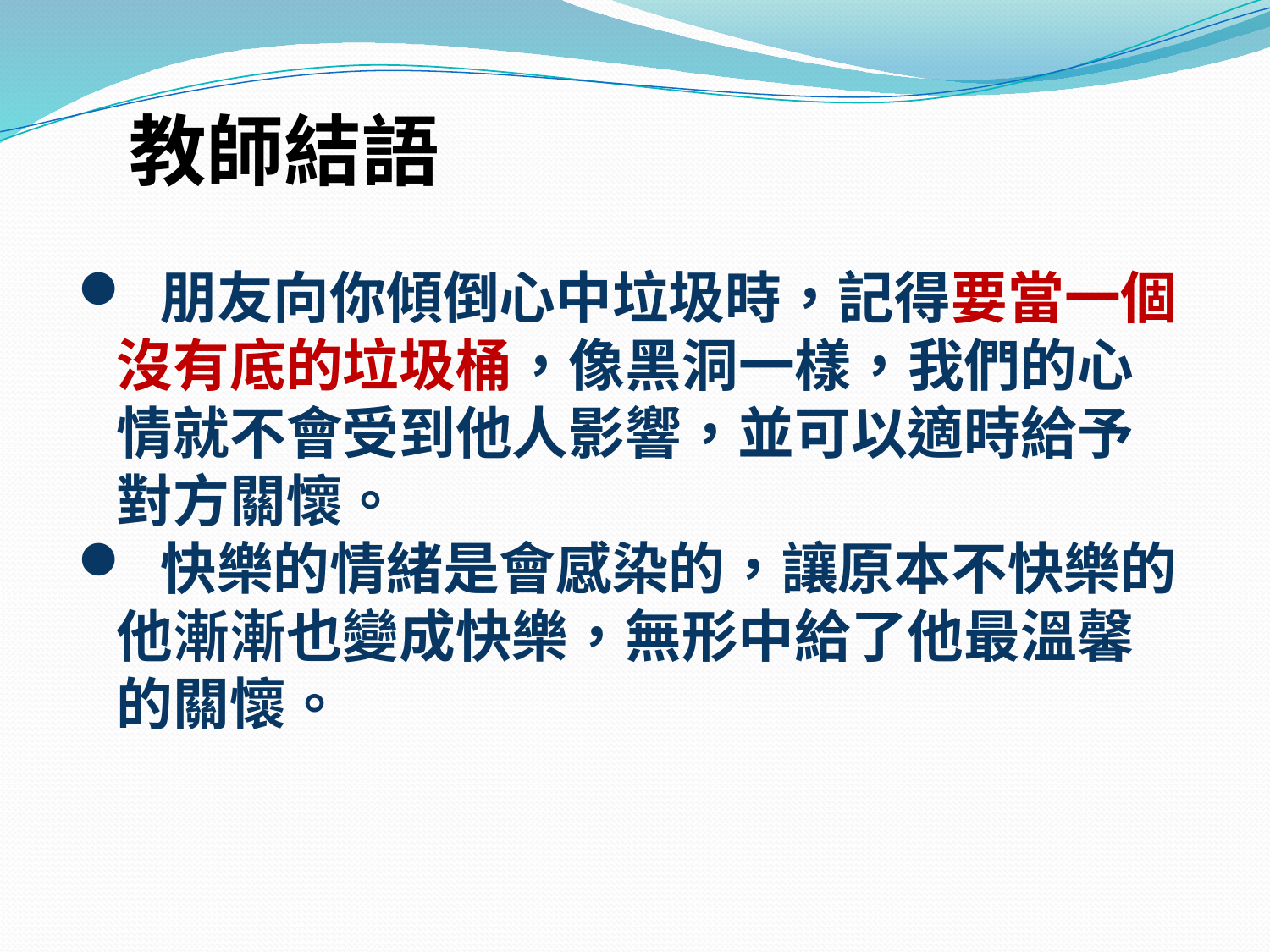

教師結語
 朋友向你傾倒心中垃圾時，記得要當一個
  沒有底的垃圾桶，像黑洞一樣，我們的心
  情就不會受到他人影響，並可以適時給予
  對方關懷。
 快樂的情緒是會感染的，讓原本不快樂的
  他漸漸也變成快樂，無形中給了他最溫馨
  的關懷。